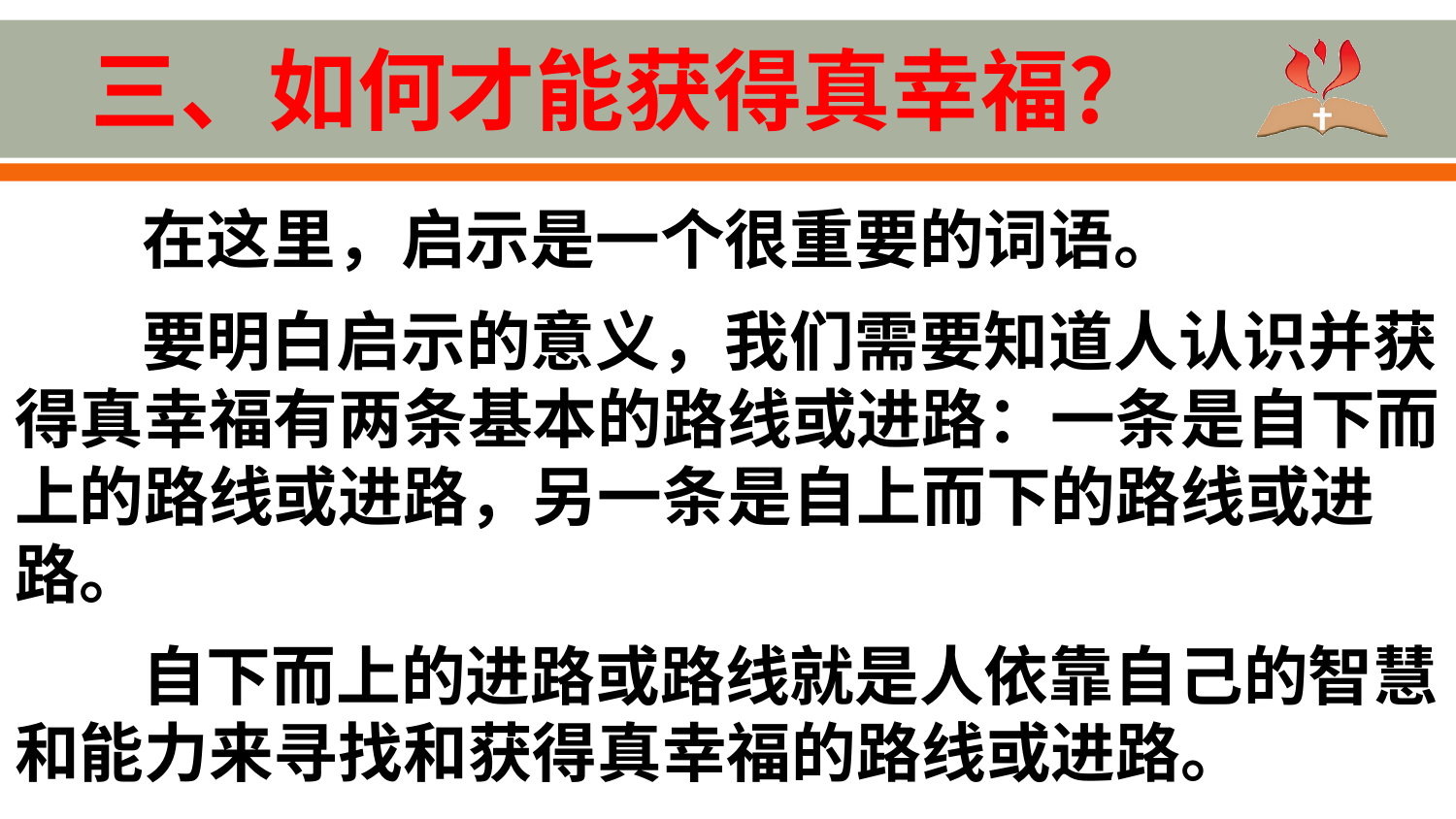

# 三、如何才能获得真幸福？
在这里，启示是一个很重要的词语。
要明白启示的意义，我们需要知道人认识并获得真幸福有两条基本的路线或进路：一条是自下而上的路线或进路，另一条是自上而下的路线或进路。
自下而上的进路或路线就是人依靠自己的智慧和能力来寻找和获得真幸福的路线或进路。